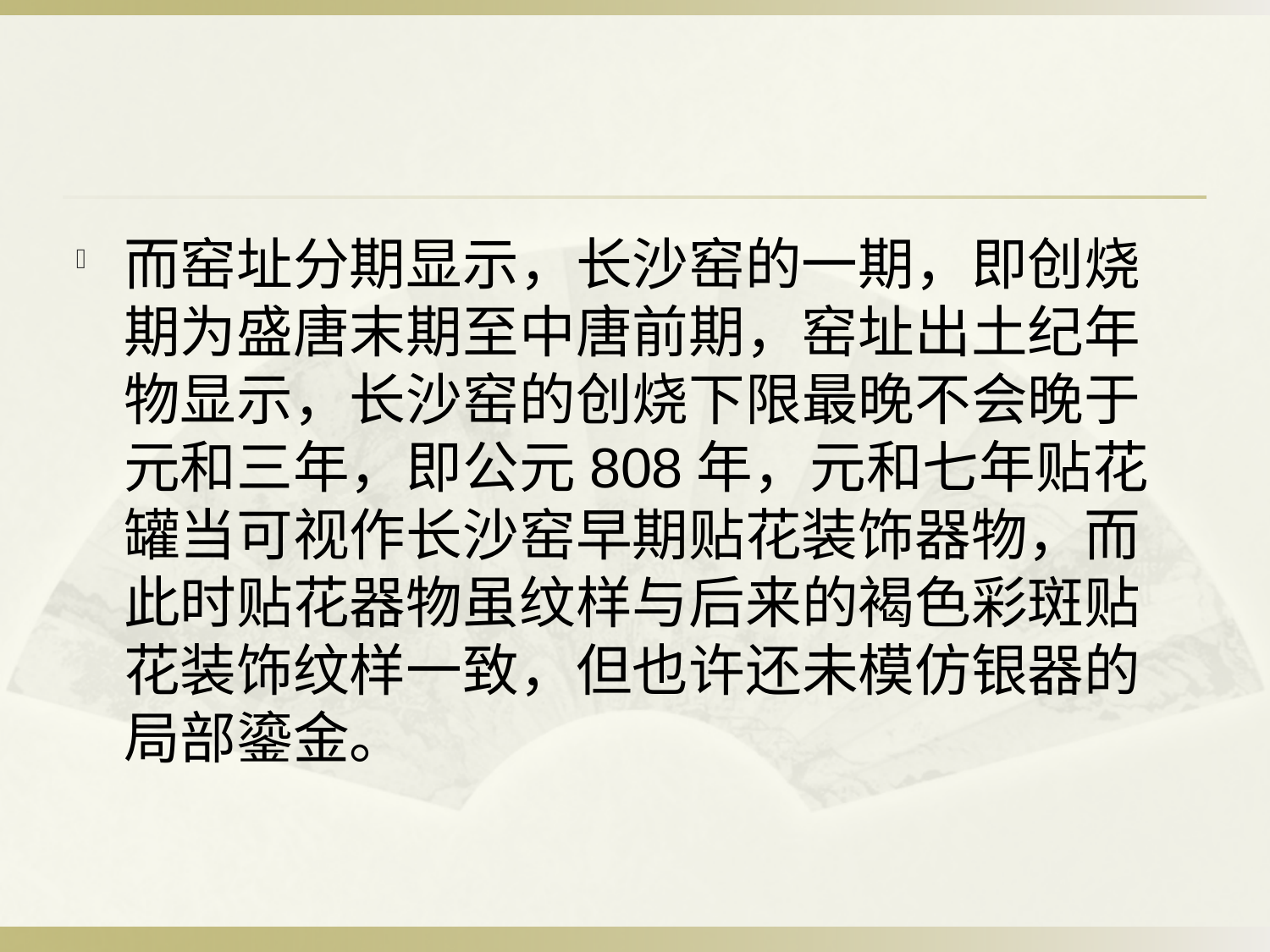

#
而窑址分期显示，长沙窑的一期，即创烧期为盛唐末期至中唐前期，窑址出土纪年物显示，长沙窑的创烧下限最晚不会晚于元和三年，即公元808年，元和七年贴花罐当可视作长沙窑早期贴花装饰器物，而此时贴花器物虽纹样与后来的褐色彩斑贴花装饰纹样一致，但也许还未模仿银器的局部鎏金。